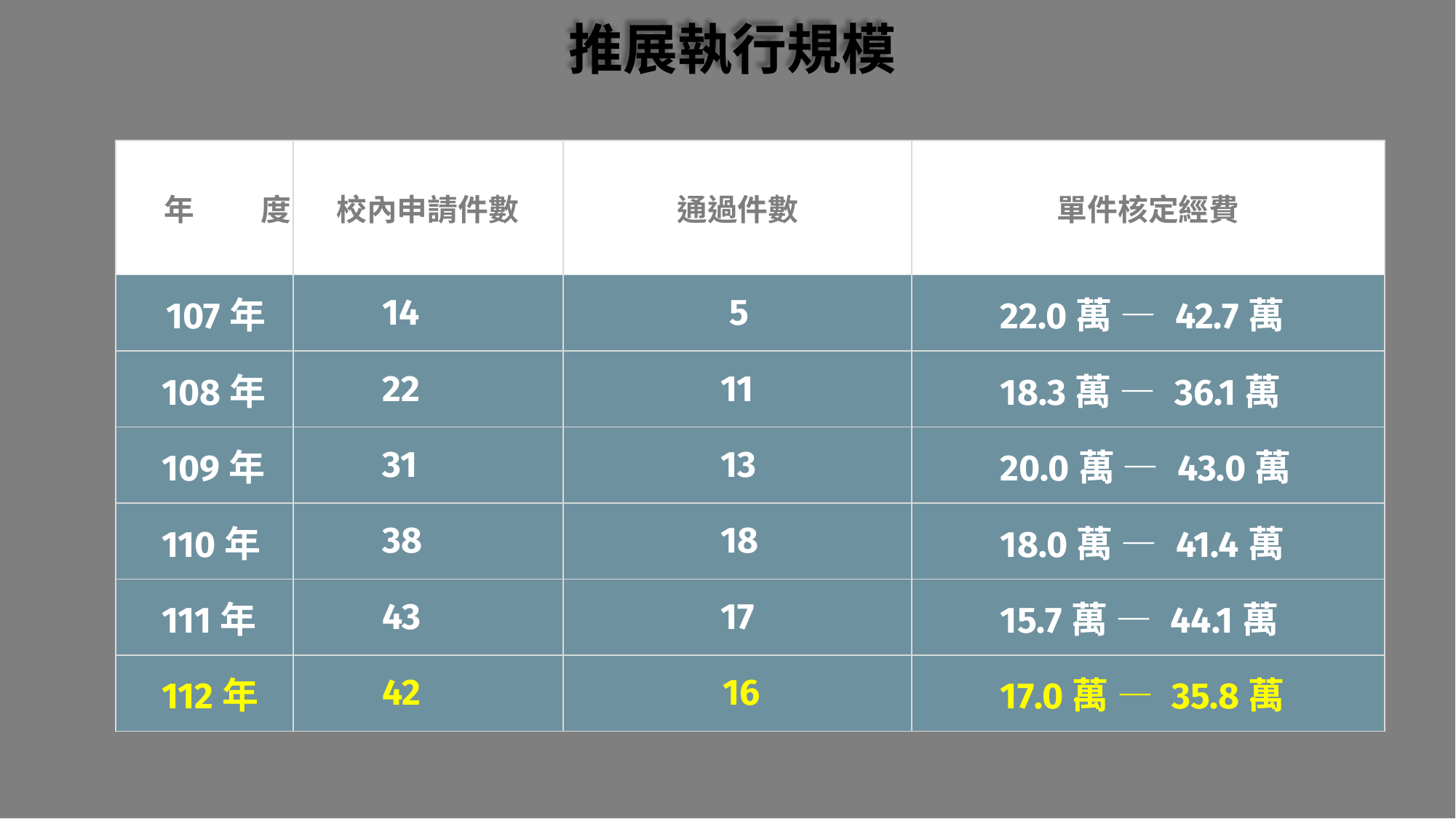

# 推展執行規模
| 年 度 | 校內申請件數 | 通過件數 | 單件核定經費 |
| --- | --- | --- | --- |
| 107年 | 14 | 5 | 22.0萬 — 42.7萬 |
| 108年 | 22 | 11 | 18.3萬 — 36.1萬 |
| 109年 | 31 | 13 | 20.0萬 — 43.0萬 |
| 110年 | 38 | 18 | 18.0萬 — 41.4萬 |
| 111年 | 43 | 17 | 15.7萬 — 44.1萬 |
| 112年 | 42 | 16 | 17.0萬 — 35.8萬 |